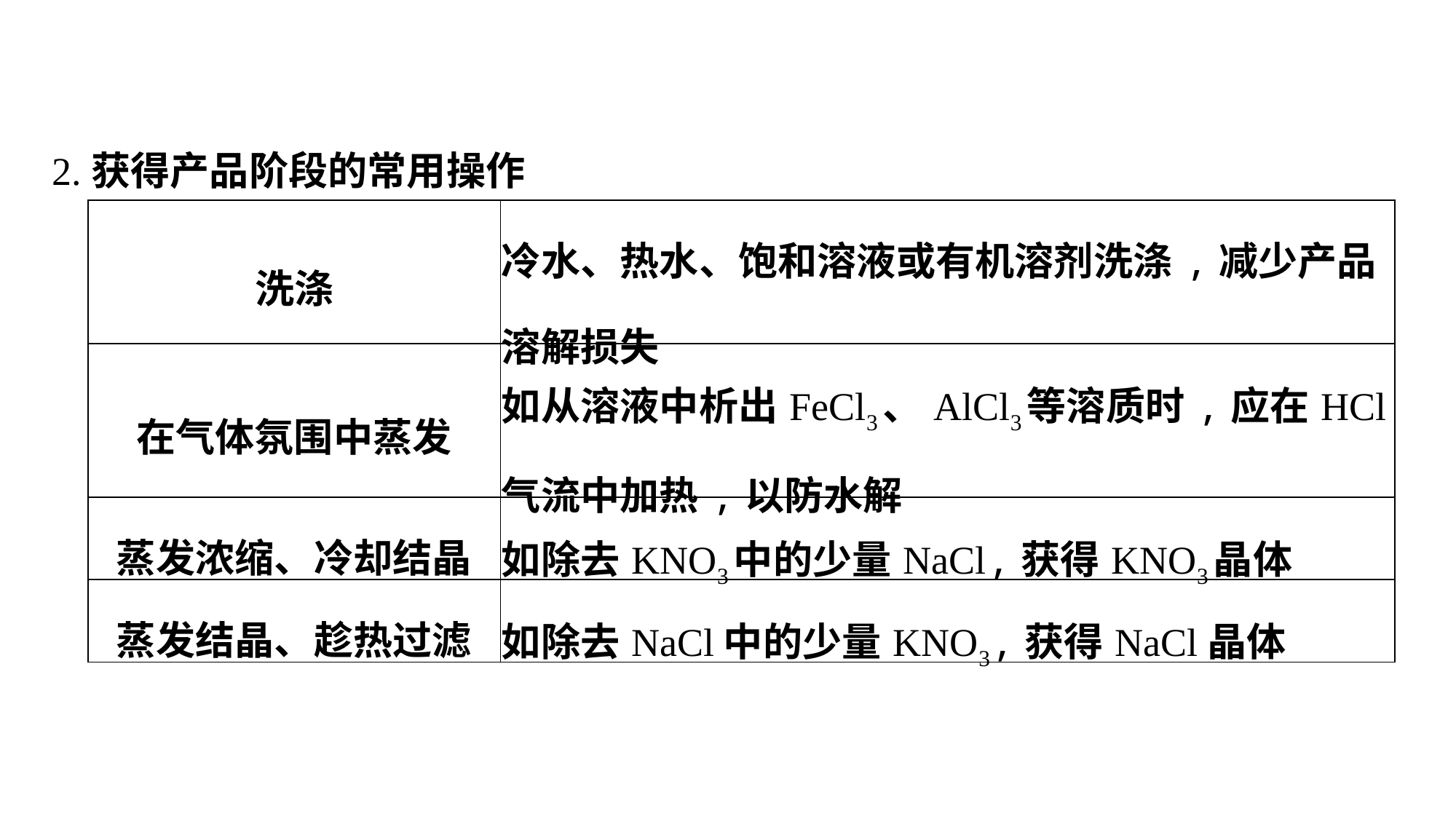

2.获得产品阶段的常用操作
| 洗涤 | 冷水、热水、饱和溶液或有机溶剂洗涤,减少产品溶解损失 |
| --- | --- |
| 在气体氛围中蒸发 | 如从溶液中析出FeCl3、AlCl3等溶质时,应在HCl气流中加热,以防水解 |
| 蒸发浓缩、冷却结晶 | 如除去KNO3中的少量NaCl,获得KNO3晶体 |
| 蒸发结晶、趁热过滤 | 如除去NaCl中的少量KNO3,获得NaCl晶体 |